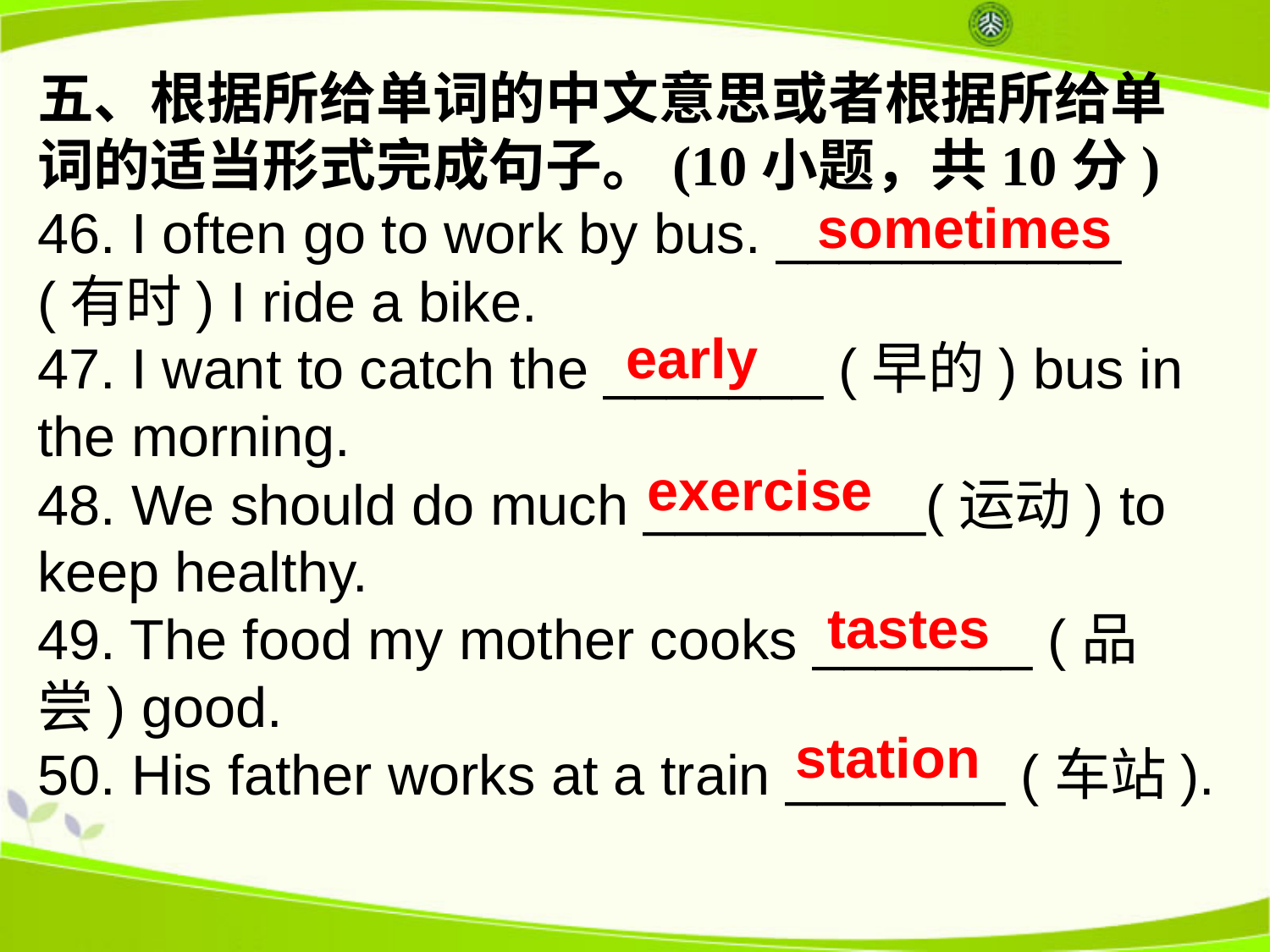

五、根据所给单词的中文意思或者根据所给单词的适当形式完成句子。(10小题，共10分)
46. I often go to work by bus. ___________ (有时) I ride a bike.
47. I want to catch the _______ (早的) bus in the morning.
48. We should do much _________(运动) to keep healthy.
49. The food my mother cooks _______ (品尝) good.
50. His father works at a train _______ (车站).
sometimes
early
exercise
tastes
station